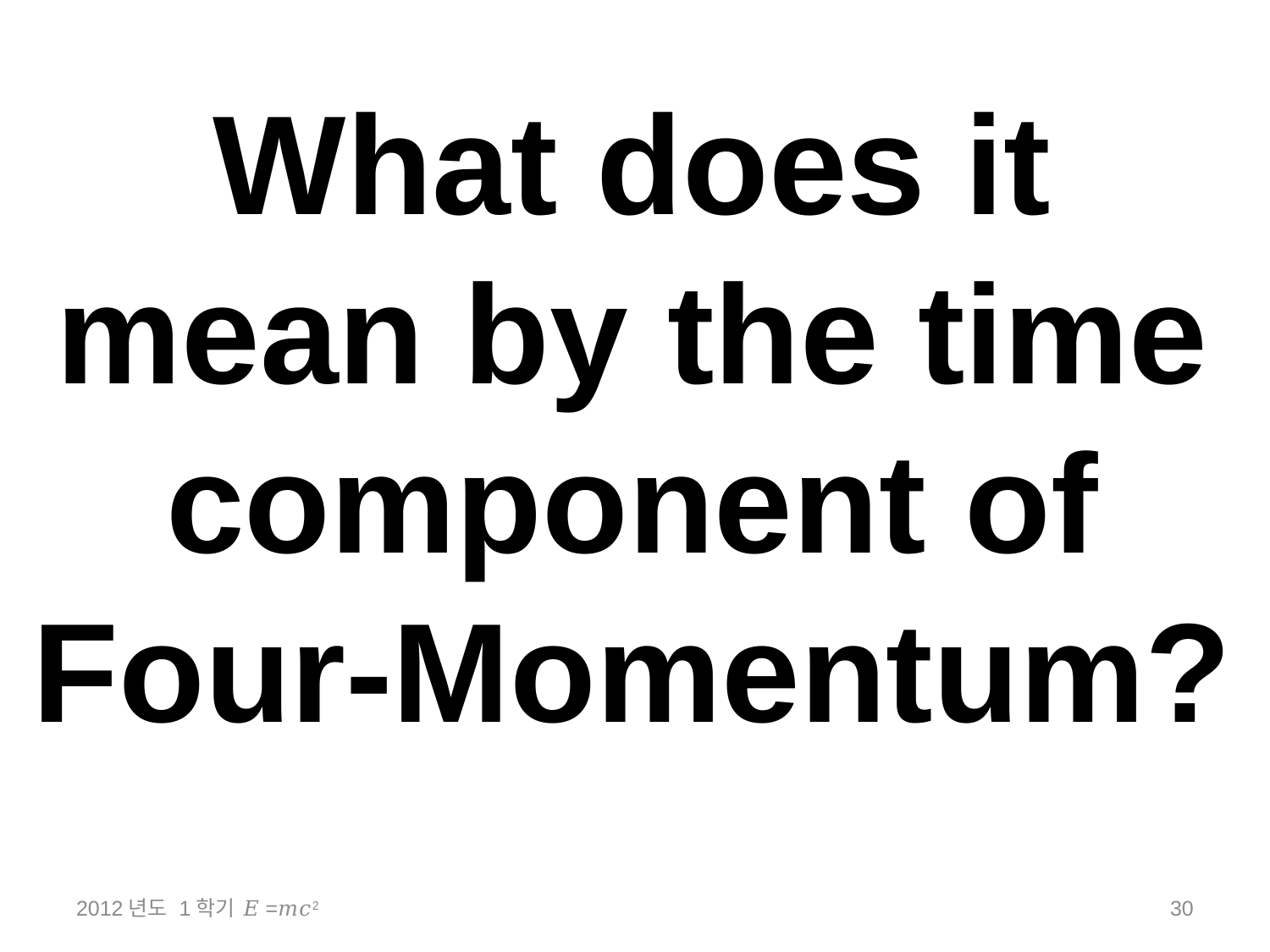

# What does it mean by the time component of Four-Momentum?
2012년도 1학기 𝐸=𝑚𝑐2
30